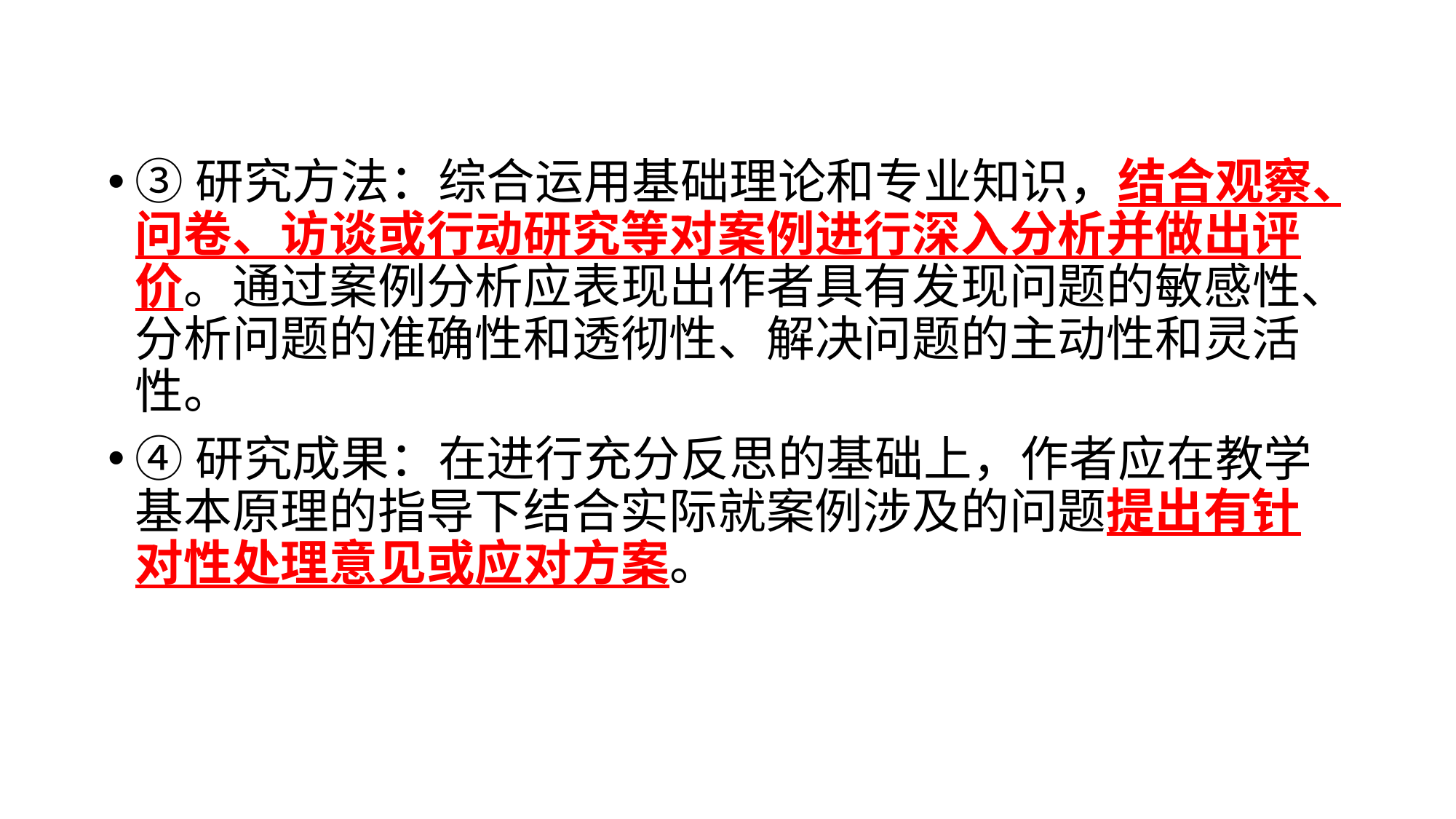

③研究方法：综合运用基础理论和专业知识，结合观察、问卷、访谈或行动研究等对案例进行深入分析并做出评价。通过案例分析应表现出作者具有发现问题的敏感性、分析问题的准确性和透彻性、解决问题的主动性和灵活性。
④研究成果：在进行充分反思的基础上，作者应在教学基本原理的指导下结合实际就案例涉及的问题提出有针对性处理意见或应对方案。